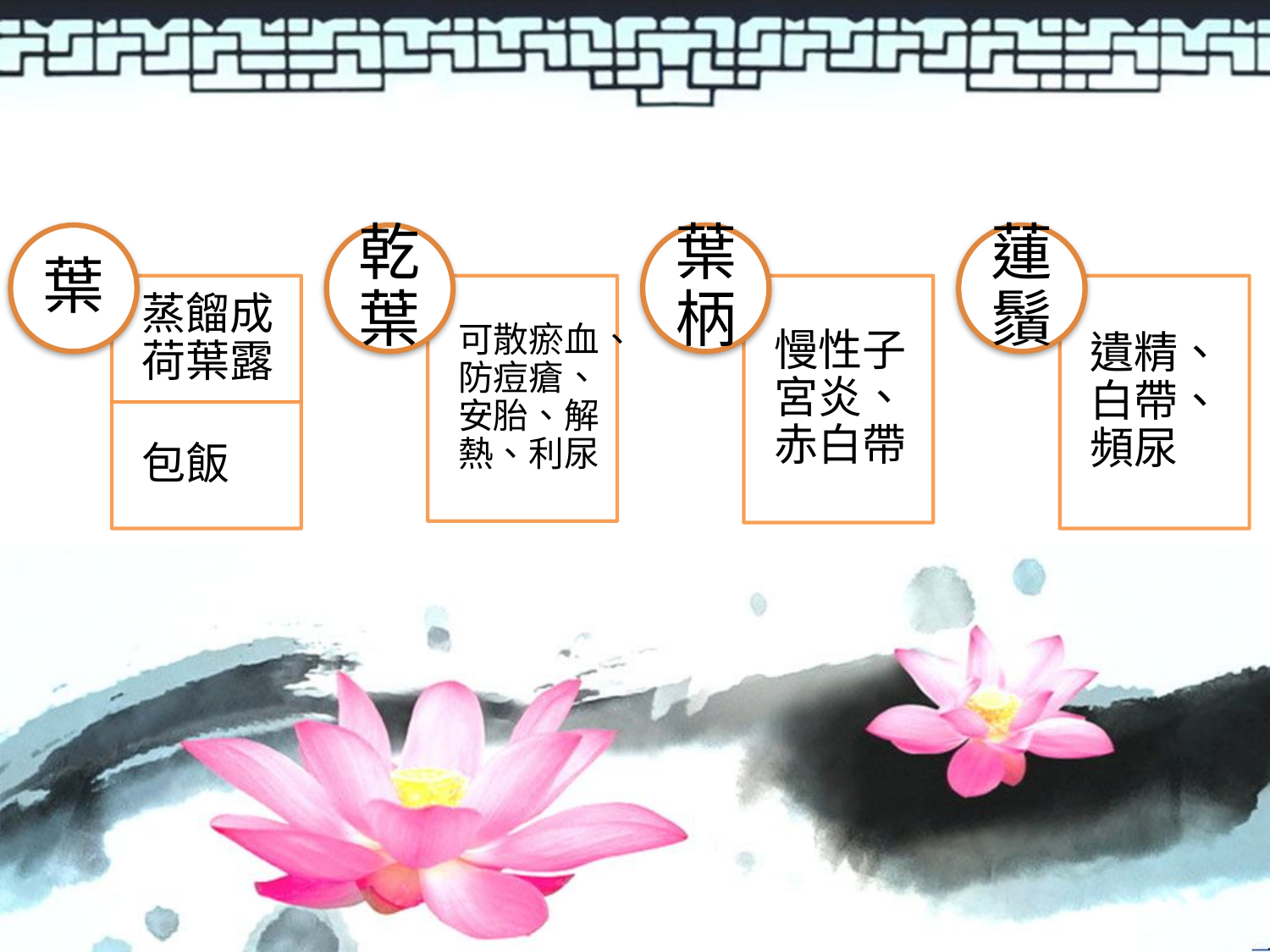

蒸餾成荷葉露
包飯
葉
可散瘀血、防痘瘡、安胎、解熱、利尿
乾葉
慢性子宮炎、赤白帶
葉柄
遺精、白帶、頻尿
蓮鬚